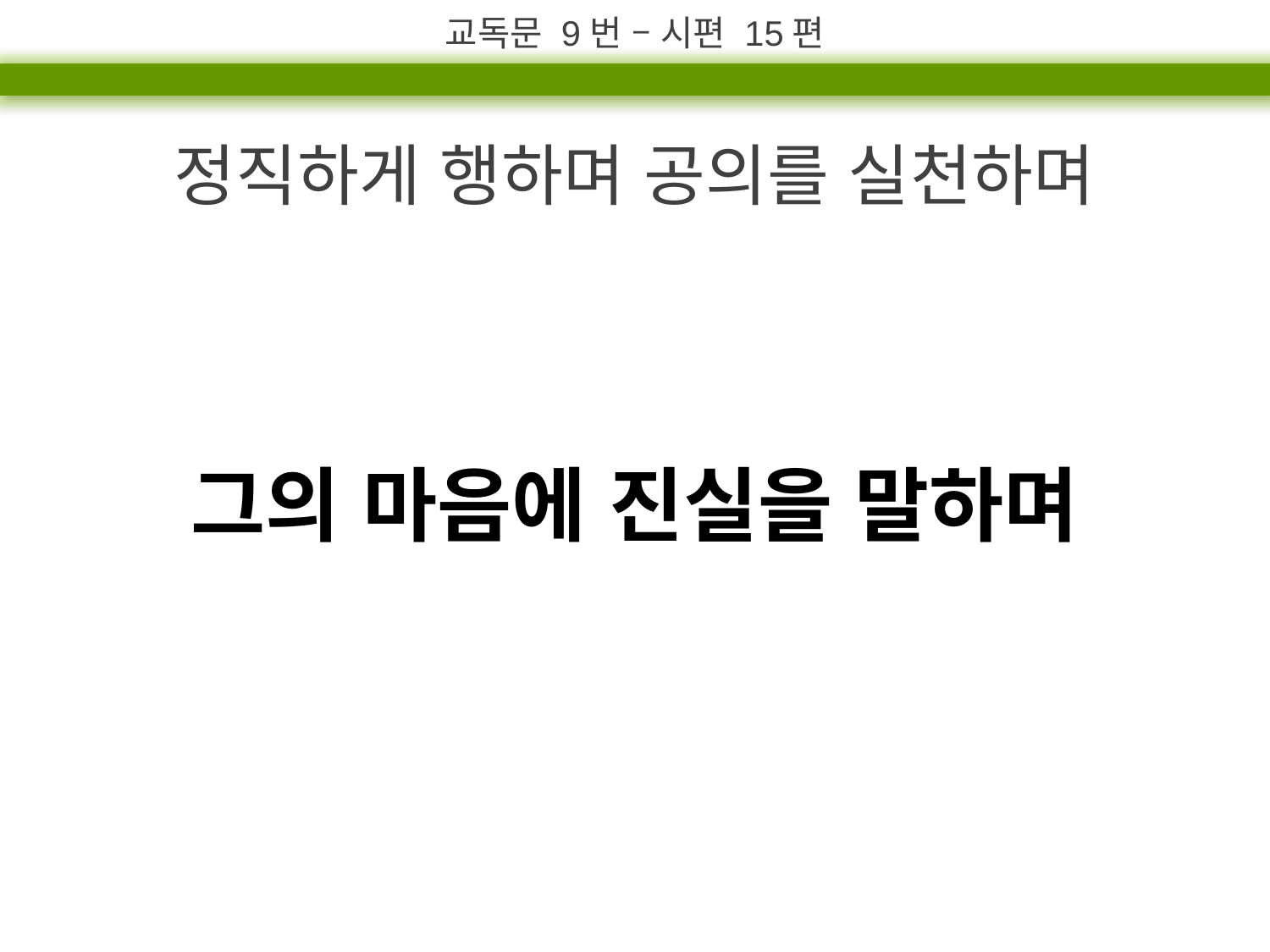

교독문 9번 – 시편 15편

정직하게 행하며 공의를 실천하며
그의 마음에 진실을 말하며